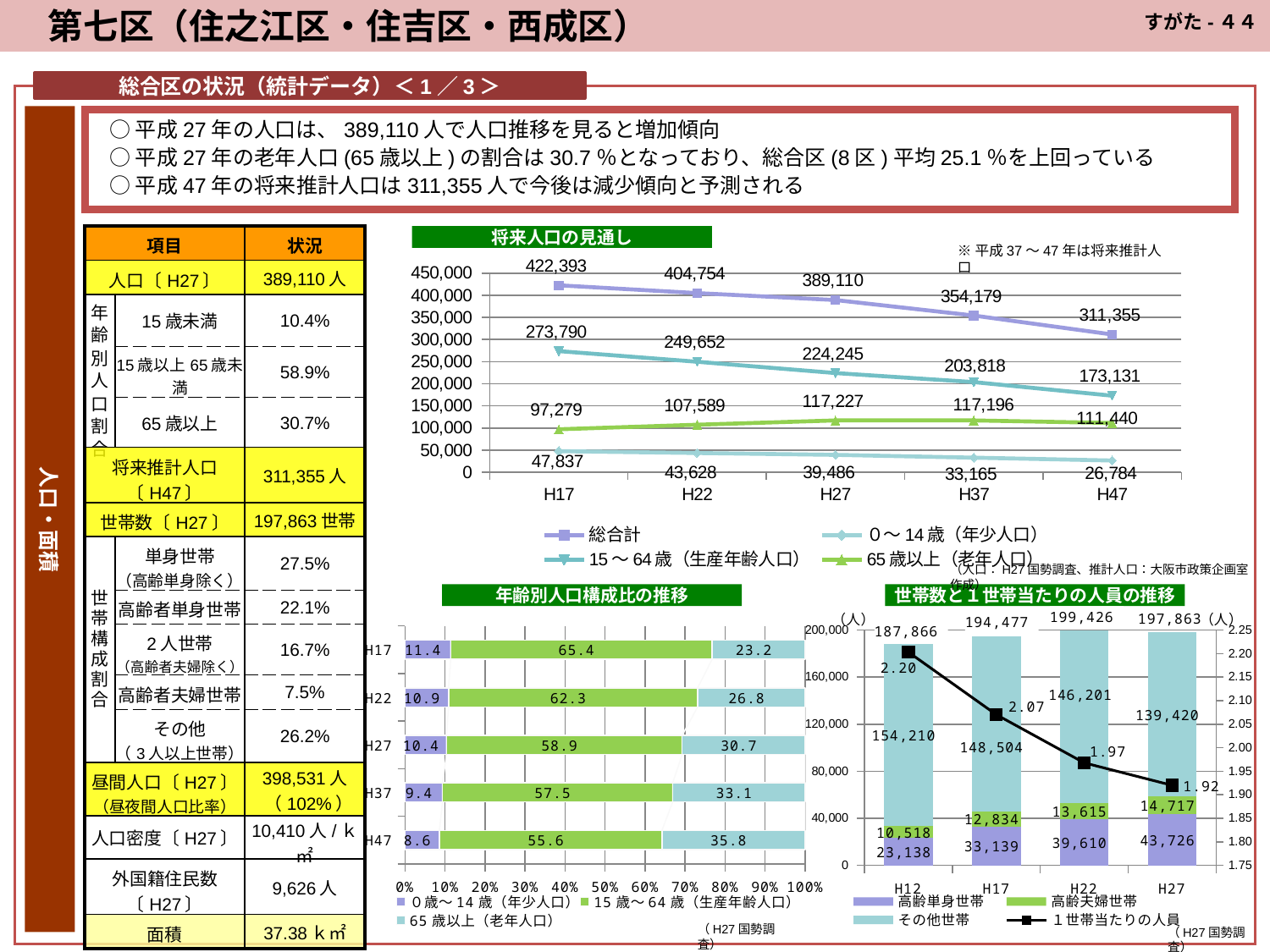

第七区（住之江区・住吉区・西成区）
すがた-４４
総合区の状況（統計データ）＜1／3＞

人口・面積

○平成27年の人口は、389,110人で人口推移を見ると増加傾向
○平成27年の老年人口(65歳以上)の割合は30.7％となっており、総合区(8区)平均25.1％を上回っている
○平成47年の将来推計人口は311,355人で今後は減少傾向と予測される
| 項目 |  | 状況 |
| --- | --- | --- |
| 人口〔H27〕 |  | 389,110人 |
| 年齢別人口割合 | 15歳未満 | 10.4% |
|  | 15歳以上65歳未満 | 58.9% |
|  | 65歳以上 | 30.7% |
| 将来推計人口〔H47〕 |  | 311,355人 |
| 世帯数〔H27〕 |  | 197,863世帯 |
| 世帯構成割合 | 単身世帯 （高齢単身除く） | 27.5% |
|  | 高齢者単身世帯 | 22.1% |
|  | 2人世帯 （高齢者夫婦除く） | 16.7% |
|  | 高齢者夫婦世帯 | 7.5% |
|  | その他 （3人以上世帯） | 26.2% |
| 昼間人口〔H27〕 （昼夜間人口比率） |  | 398,531人（102%） |
| 人口密度〔H27〕 |  | 10,410人/ｋ㎡ |
| 外国籍住民数〔H27〕 |  | 9,626人 |
| 面積 |  | 37.38ｋ㎡ |
将来人口の見通し
※平成37～47年は将来推計人口

### Chart

| Category | 総合計 | ０～14歳（年少人口） | 15～64歳（生産年齢人口） | 65歳以上（老年人口） |
|---|---|---|---|---|
| H17 | 422393.0 | 47837.0 | 273790.0 | 97279.0 |
| H22 | 404754.0 | 43628.0 | 249652.0 | 107589.0 |
| H27 | 389110.0 | 39486.0 | 224245.0 | 117227.0 |
| H37 | 354178.76546449633 | 33164.6831580186 | 203817.93308972678 | 117196.14921675142 |
| H47 | 311354.67353484465 | 26784.12521352256 | 173130.58678739792 | 111439.9615339213 |
（人口：H27国勢調査、推計人口：大阪市政策企画室作成）
年齢別人口構成比の推移
世帯数と１世帯当たりの人員の推移

### Chart

| Category | 高齢単身世帯 | 高齢夫婦世帯 | その他世帯 |  | １世帯当たりの人員 |
|---|---|---|---|---|---|
| H12 | 23138.0 | 10518.0 | 154210.0 | 187866.0 | 2.202830741060219 |
| H17 | 33139.0 | 12834.0 | 148504.0 | 194477.0 | 2.0700751245647027 |
| H22 | 39610.0 | 13615.0 | 146201.0 | 199426.0 | 1.9677173487910762 |
| H27 | 43726.0 | 14717.0 | 139420.0 | 197863.0 | 1.9199648241459992 |

### Chart

| Category | ０歳～14歳（年少人口） | 15歳～64歳（生産年齢人口） | 65歳以上（老年人口） |
|---|---|---|---|
| H47 | 8.602448426239881 | 55.60558472491491 | 35.79196684884521 |
| H37 | 9.363825952276953 | 57.546627004141094 | 33.089547043581554 |
| H27 | 10.36492211739877 | 58.863444264196794 | 30.7 |
| H22 | 10.883355909287074 | 62.27770169307181 | 26.838942397641123 |
| H17 | 11.419507001570759 | 65.35833814745142 | 23.22215485096879 |
（H27国勢調査）
（H27国勢調査）